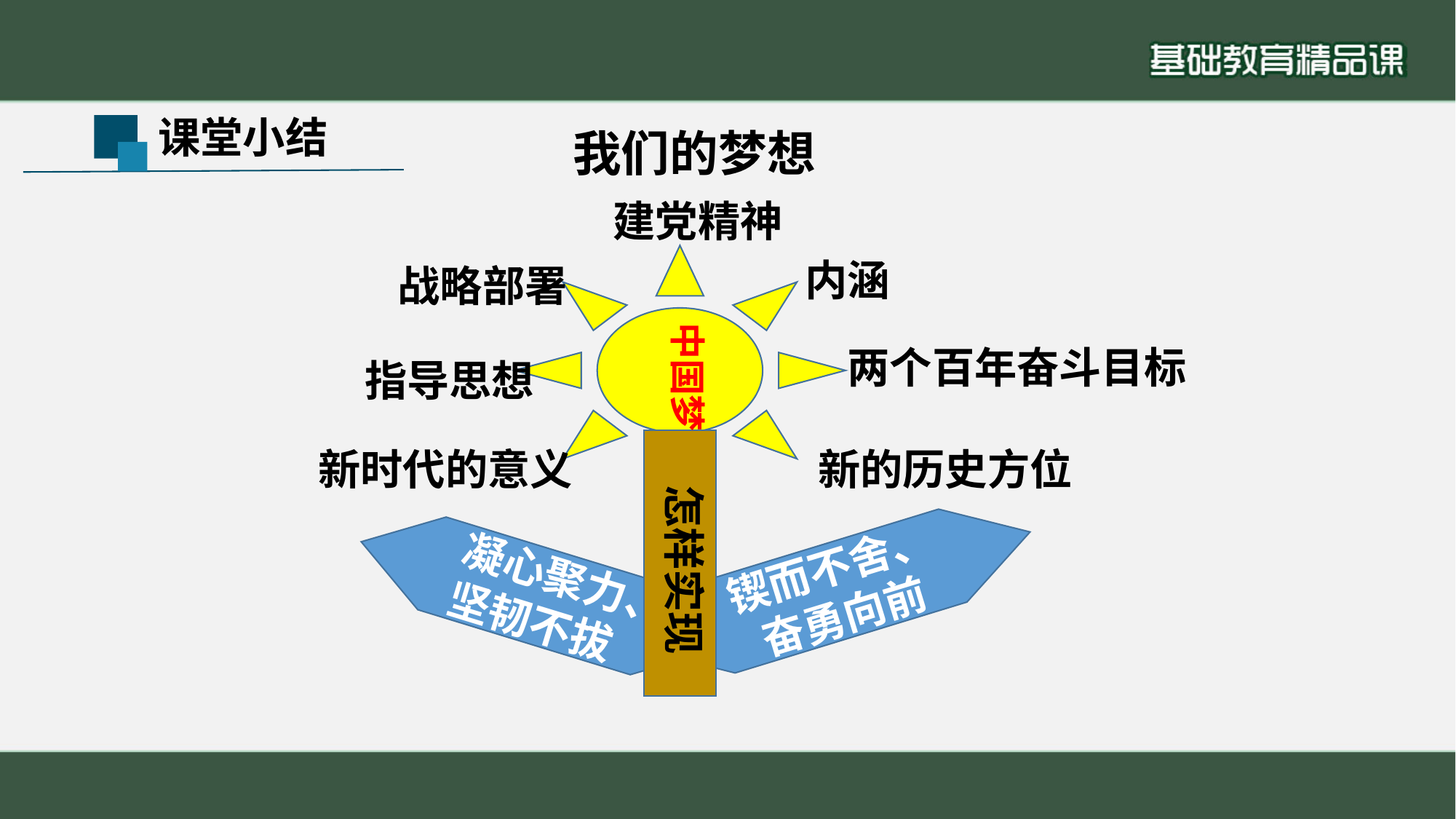

课堂小结

我们的梦想
建党精神
中国梦
内涵
战略部署
中国梦
两个百年奋斗目标
指导思想

新的历史方位
新时代的意义
怎样实现
锲而不舍、
奋勇向前
凝心聚力、
坚韧不拔